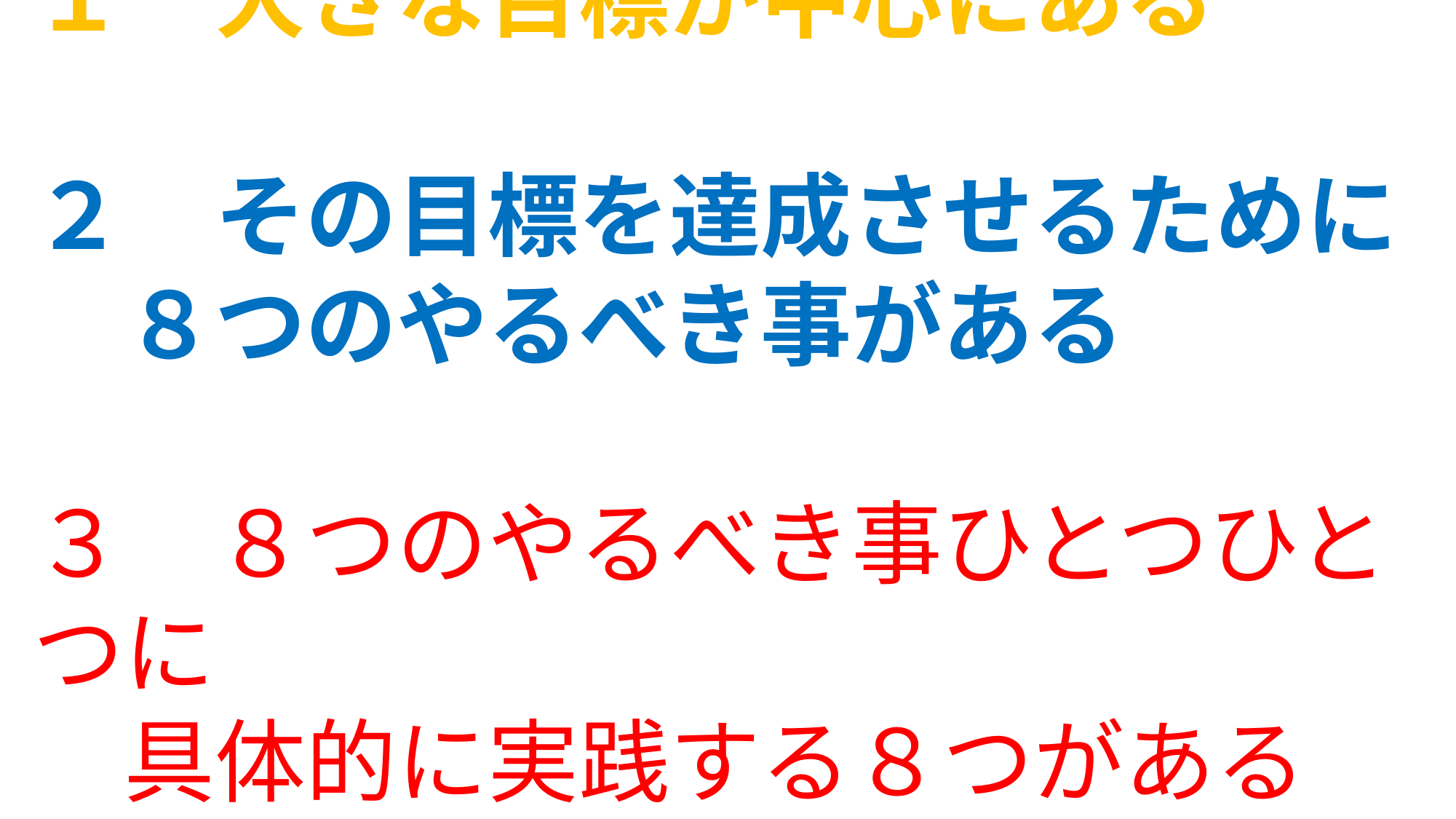

# １　大きな目標が中心にある ２　その目標を達成させるために 　８つのやるべき事がある ３　８つのやるべき事ひとつひとつに 　具体的に実践する８つがある